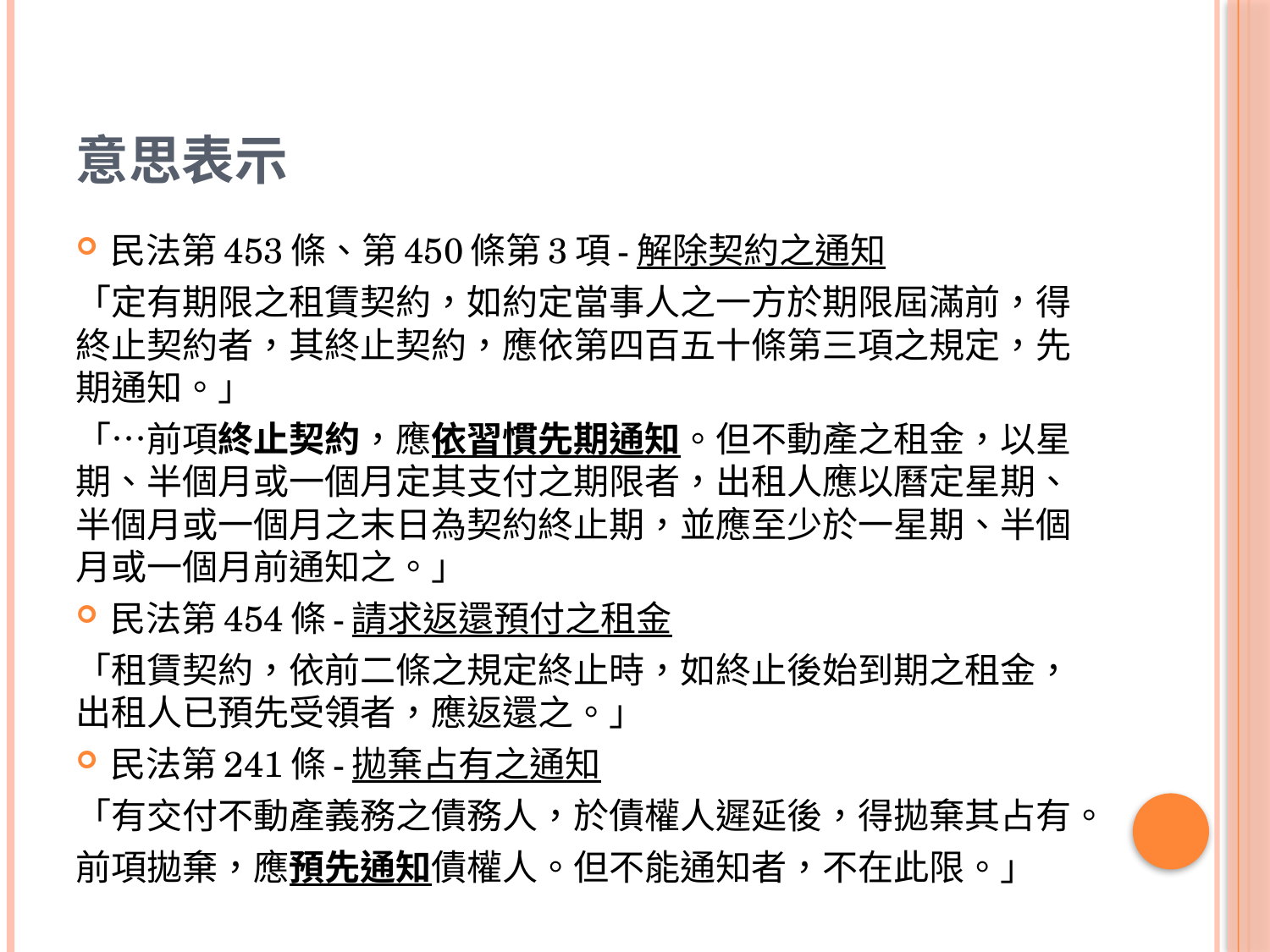

# 意思表示
民法第453條、第450條第3項-解除契約之通知
「定有期限之租賃契約，如約定當事人之一方於期限屆滿前，得終止契約者，其終止契約，應依第四百五十條第三項之規定，先期通知。」
「…前項終止契約，應依習慣先期通知。但不動產之租金，以星期、半個月或一個月定其支付之期限者，出租人應以曆定星期、半個月或一個月之末日為契約終止期，並應至少於一星期、半個月或一個月前通知之。」
民法第454條-請求返還預付之租金
「租賃契約，依前二條之規定終止時，如終止後始到期之租金，出租人已預先受領者，應返還之。」
民法第241條-拋棄占有之通知
「有交付不動產義務之債務人，於債權人遲延後，得拋棄其占有。
前項拋棄，應預先通知債權人。但不能通知者，不在此限。」